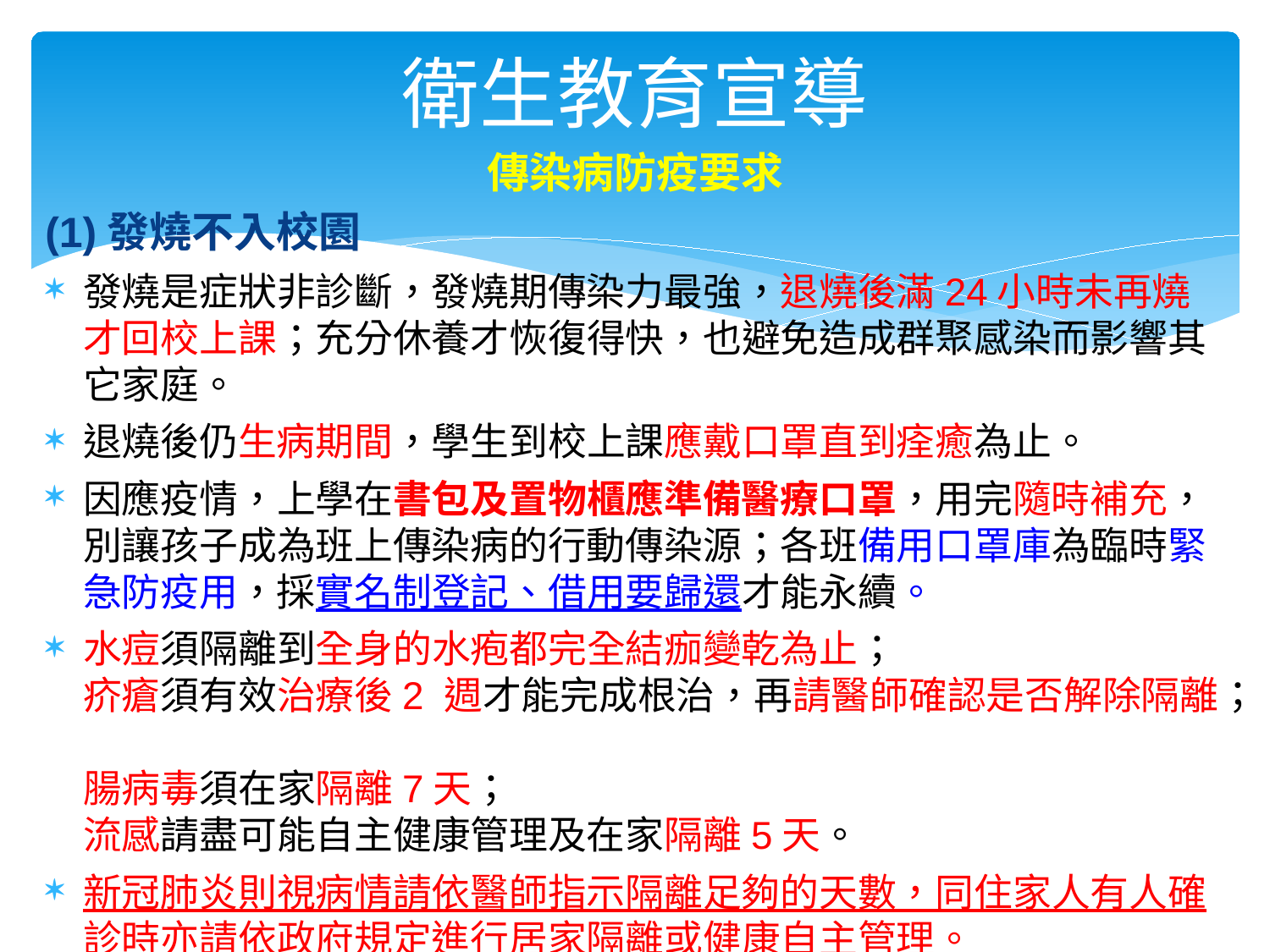

# 衛生教育宣導
傳染病防疫要求
(1)發燒不入校園
發燒是症狀非診斷，發燒期傳染力最強，退燒後滿24小時未再燒才回校上課；充分休養才恢復得快，也避免造成群聚感染而影響其它家庭。
退燒後仍生病期間，學生到校上課應戴口罩直到痊癒為止。
因應疫情，上學在書包及置物櫃應準備醫療口罩，用完隨時補充，別讓孩子成為班上傳染病的行動傳染源；各班備用口罩庫為臨時緊急防疫用，採實名制登記、借用要歸還才能永續。
水痘須隔離到全身的水疱都完全結痂變乾為止；
疥瘡須有效治療後2 週才能完成根治，再請醫師確認是否解除隔離；
腸病毒須在家隔離7天；
流感請盡可能自主健康管理及在家隔離5天。
新冠肺炎則視病情請依醫師指示隔離足夠的天數，同住家人有人確診時亦請依政府規定進行居家隔離或健康自主管理。